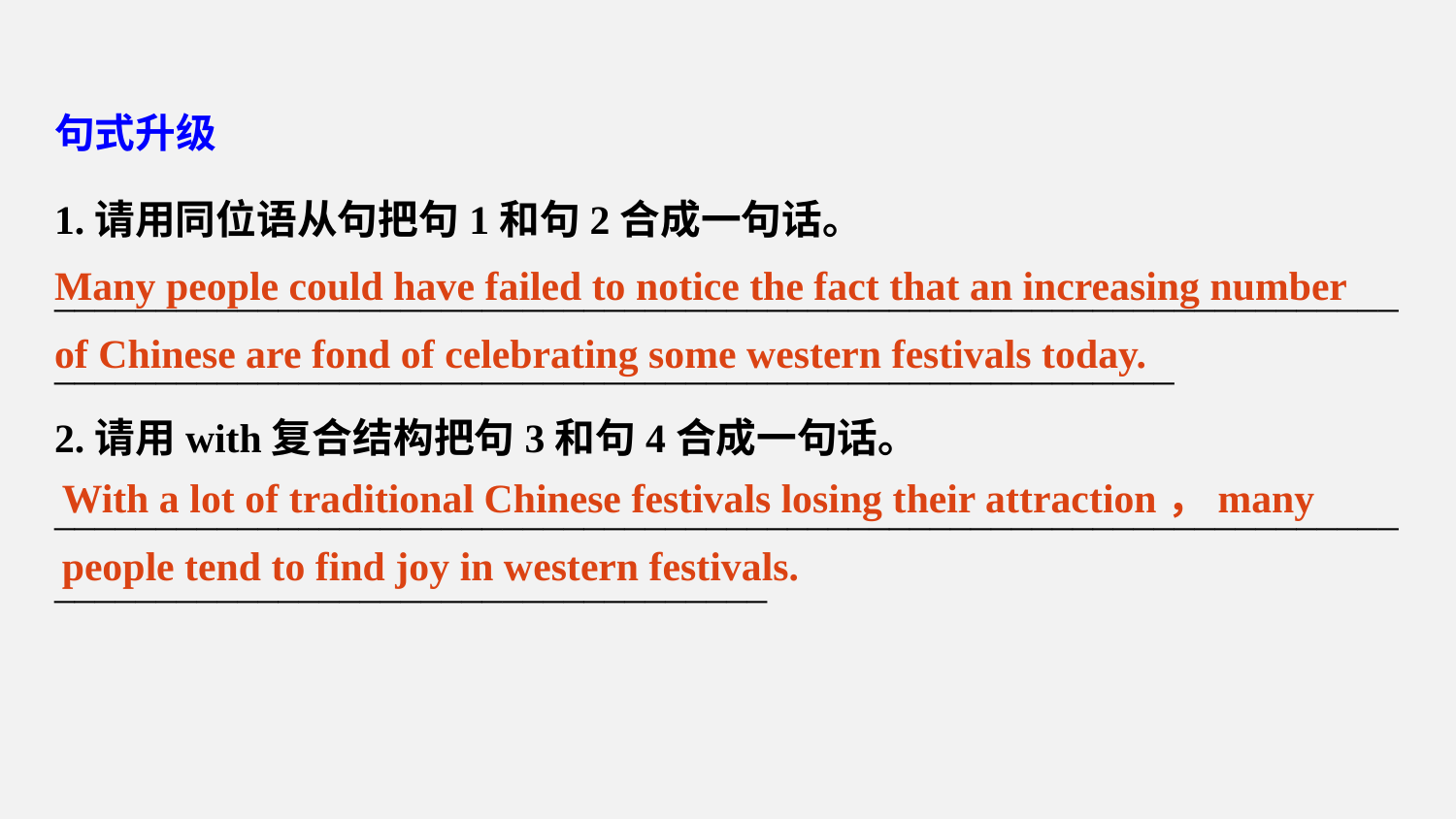

句式升级
1.请用同位语从句把句1和句2合成一句话。
_________________________________________________________________________________________________________________________
2.请用with复合结构把句3和句4合成一句话。
_____________________________________________________________________________________________________
Many people could have failed to notice the fact that an increasing number of Chinese are fond of celebrating some western festivals today.
With a lot of traditional Chinese festivals losing their attraction，many people tend to find joy in western festivals.